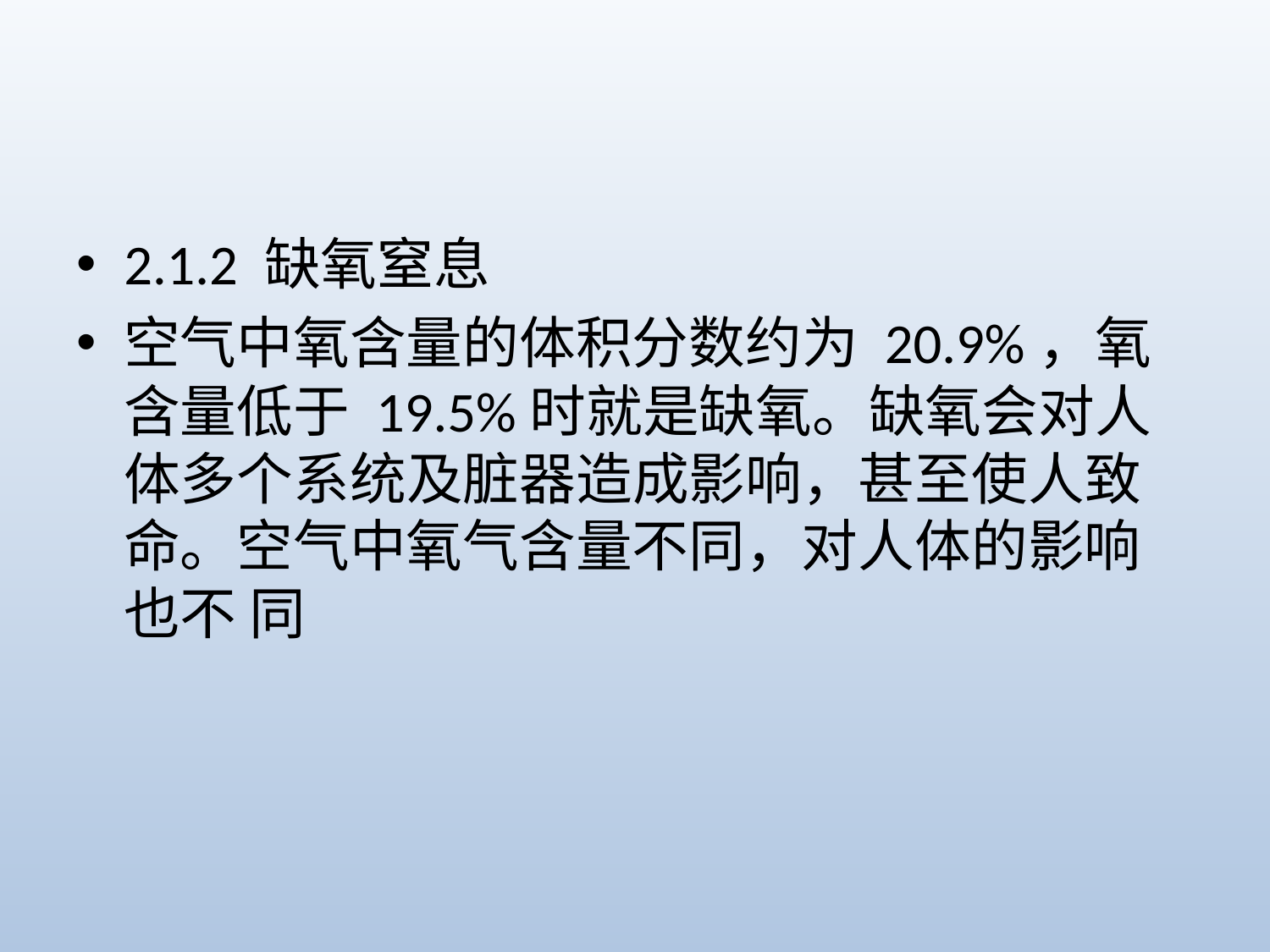

#
2.1.2 缺氧窒息
空气中氧含量的体积分数约为 20.9%，氧含量低于 19.5%时就是缺氧。缺氧会对人 体多个系统及脏器造成影响，甚至使人致命。空气中氧气含量不同，对人体的影响也不 同